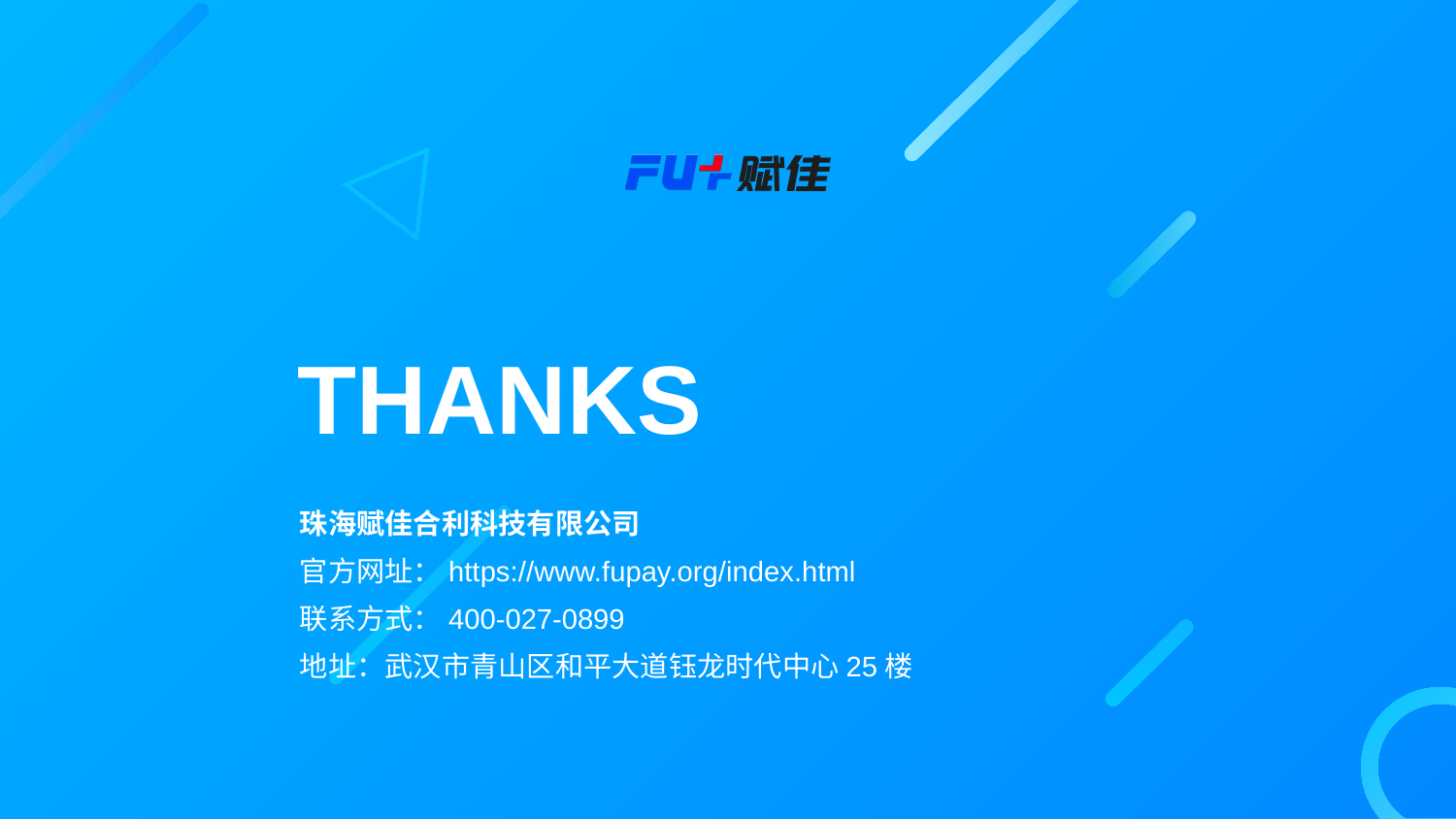

THANKS
珠海赋佳合利科技有限公司
官方网址：https://www.fupay.org/index.html
联系方式：400-027-0899
地址：武汉市青山区和平大道钰龙时代中心25楼